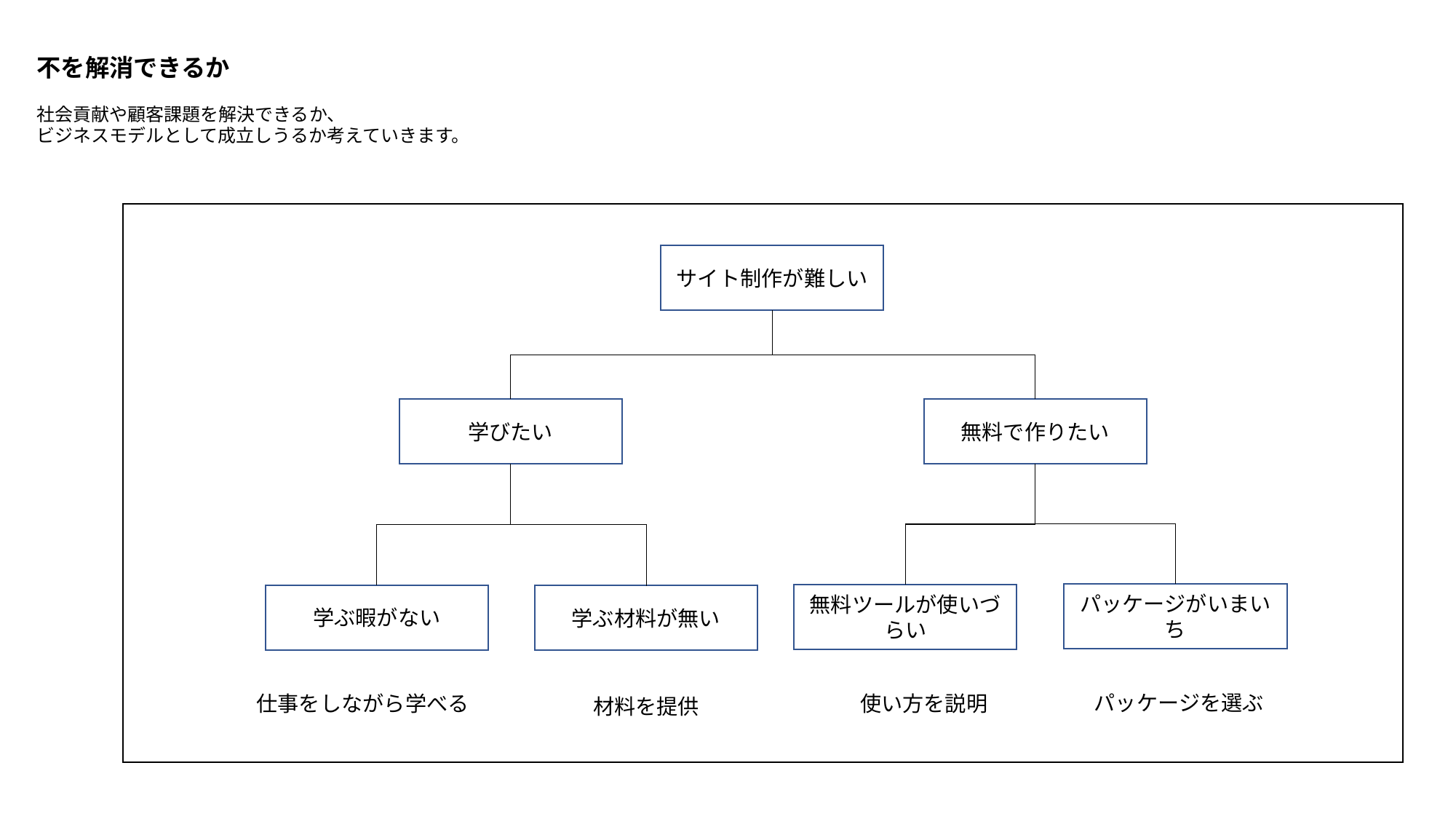

不を解消できるか
社会貢献や顧客課題を解決できるか、
ビジネスモデルとして成立しうるか考えていきます。

サイト制作が難しい
学びたい
無料で作りたい
パッケージがいまいち
無料ツールが使いづらい
学ぶ暇がない
学ぶ材料が無い
パッケージを選ぶ
仕事をしながら学べる
使い方を説明
材料を提供